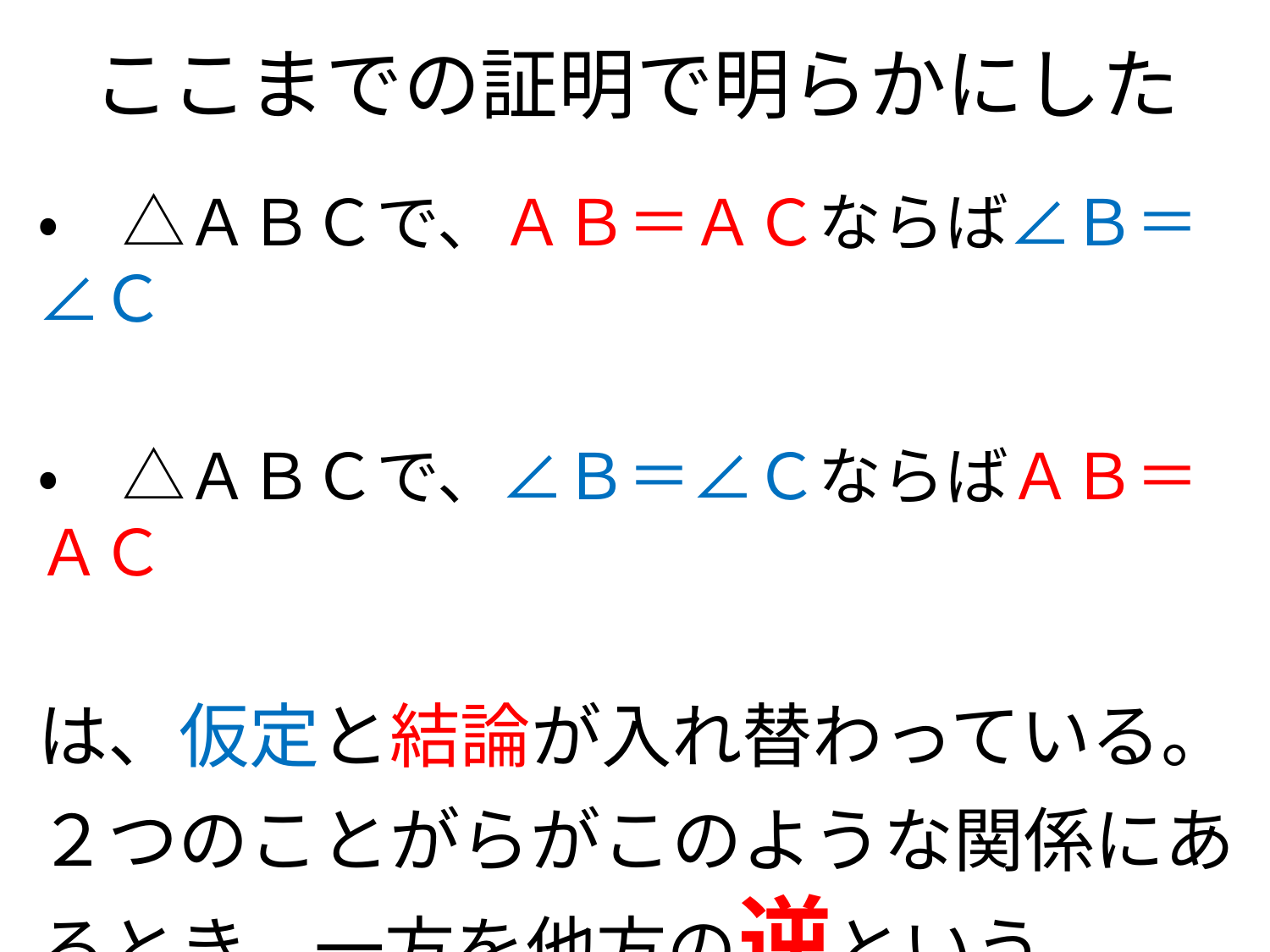

# ここまでの証明で明らかにした
・　△ＡＢＣで、ＡＢ＝ＡＣならば∠Ｂ＝∠Ｃ

・　△ＡＢＣで、∠Ｂ＝∠ＣならばＡＢ＝ＡＣ

は、仮定と結論が入れ替わっている。
２つのことがらがこのような関係にあるとき、一方を他方の逆という。